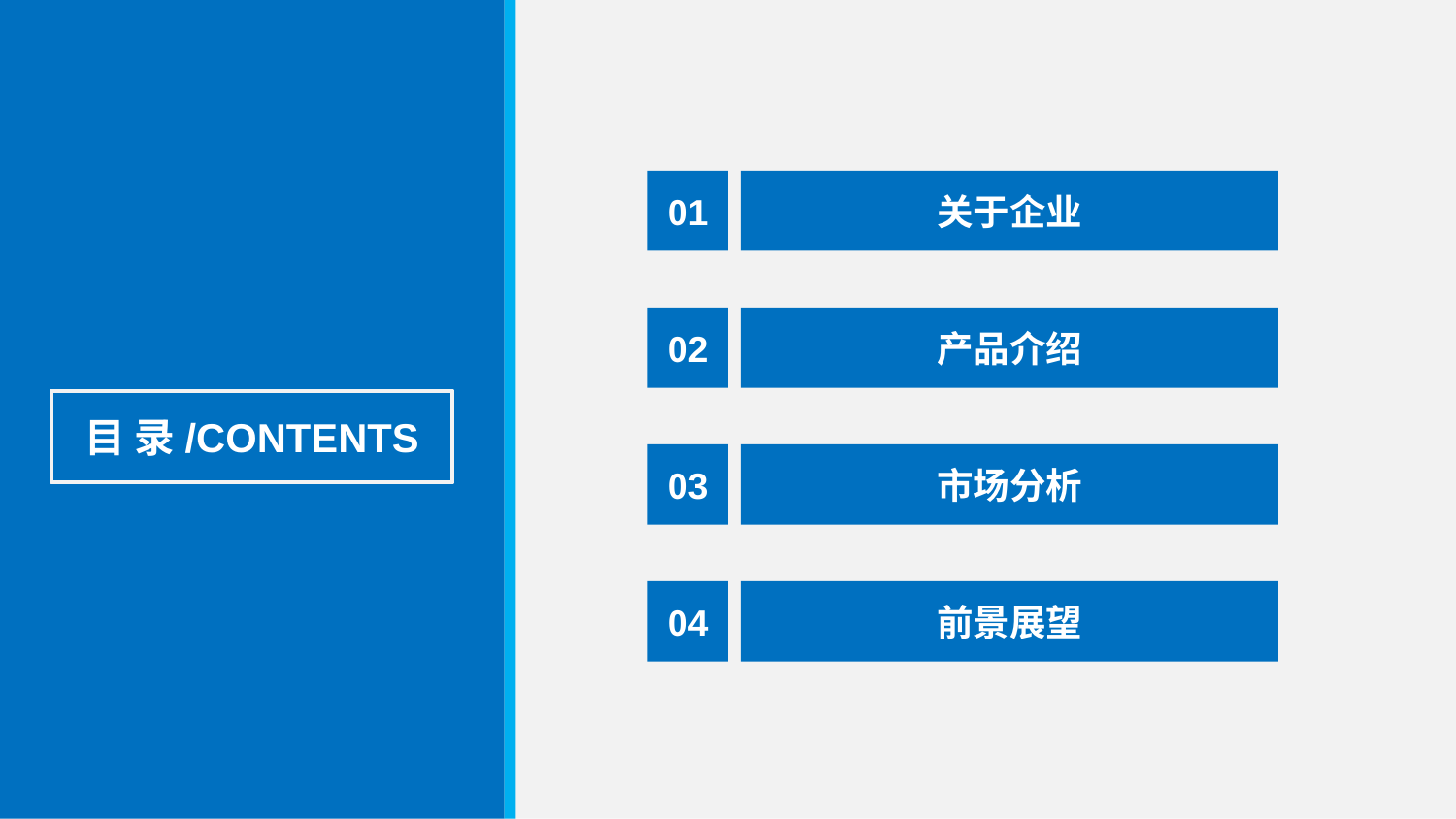

01
关于企业
02
产品介绍

目 录/CONTENTS
03
市场分析
04
前景展望